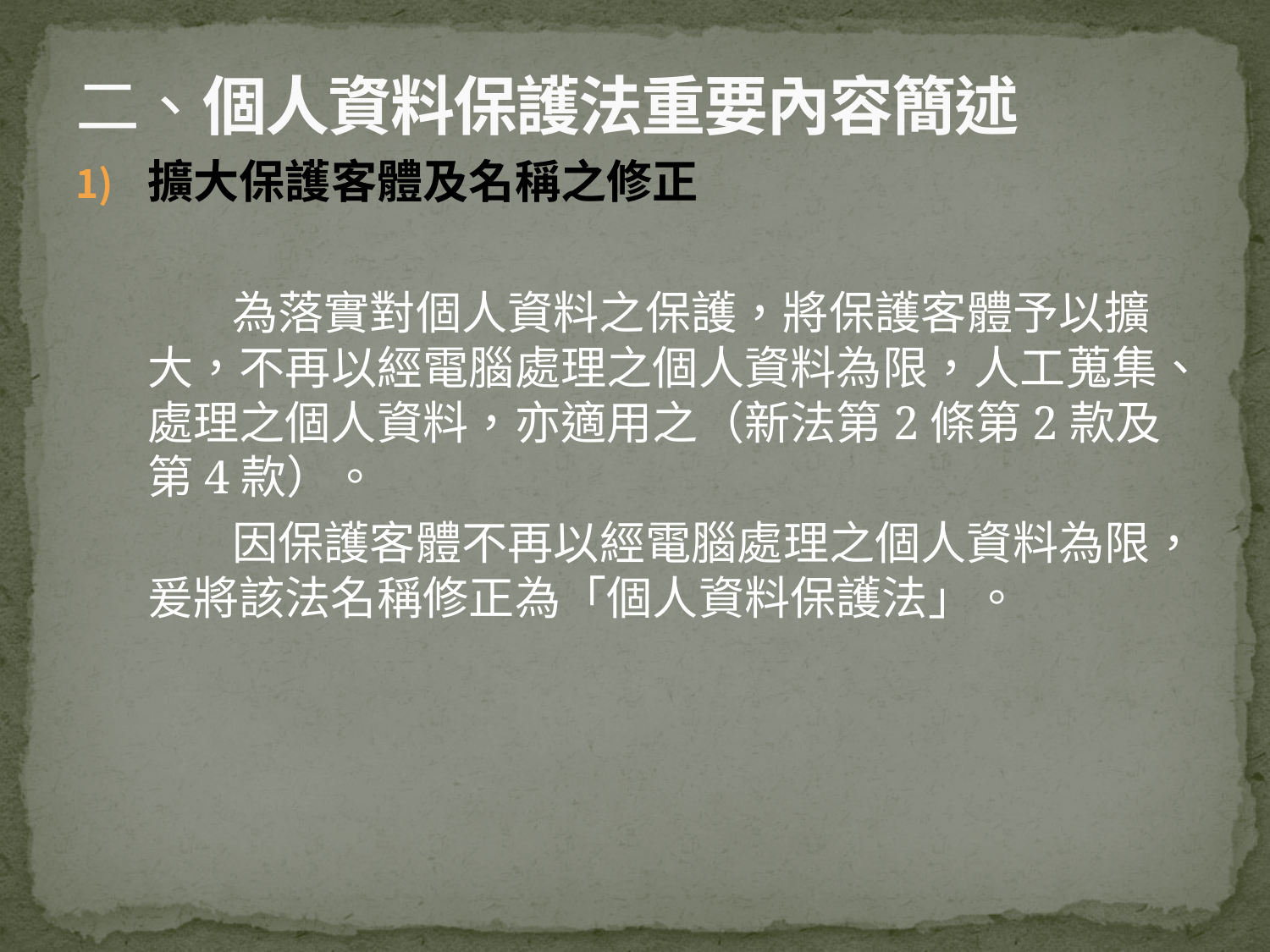

# 二、個人資料保護法重要內容簡述
擴大保護客體及名稱之修正

              為落實對個人資料之保護，將保護客體予以擴大，不再以經電腦處理之個人資料為限，人工蒐集、處理之個人資料，亦適用之（新法第2條第2款及第4款）。
              因保護客體不再以經電腦處理之個人資料為限，爰將該法名稱修正為「個人資料保護法」。